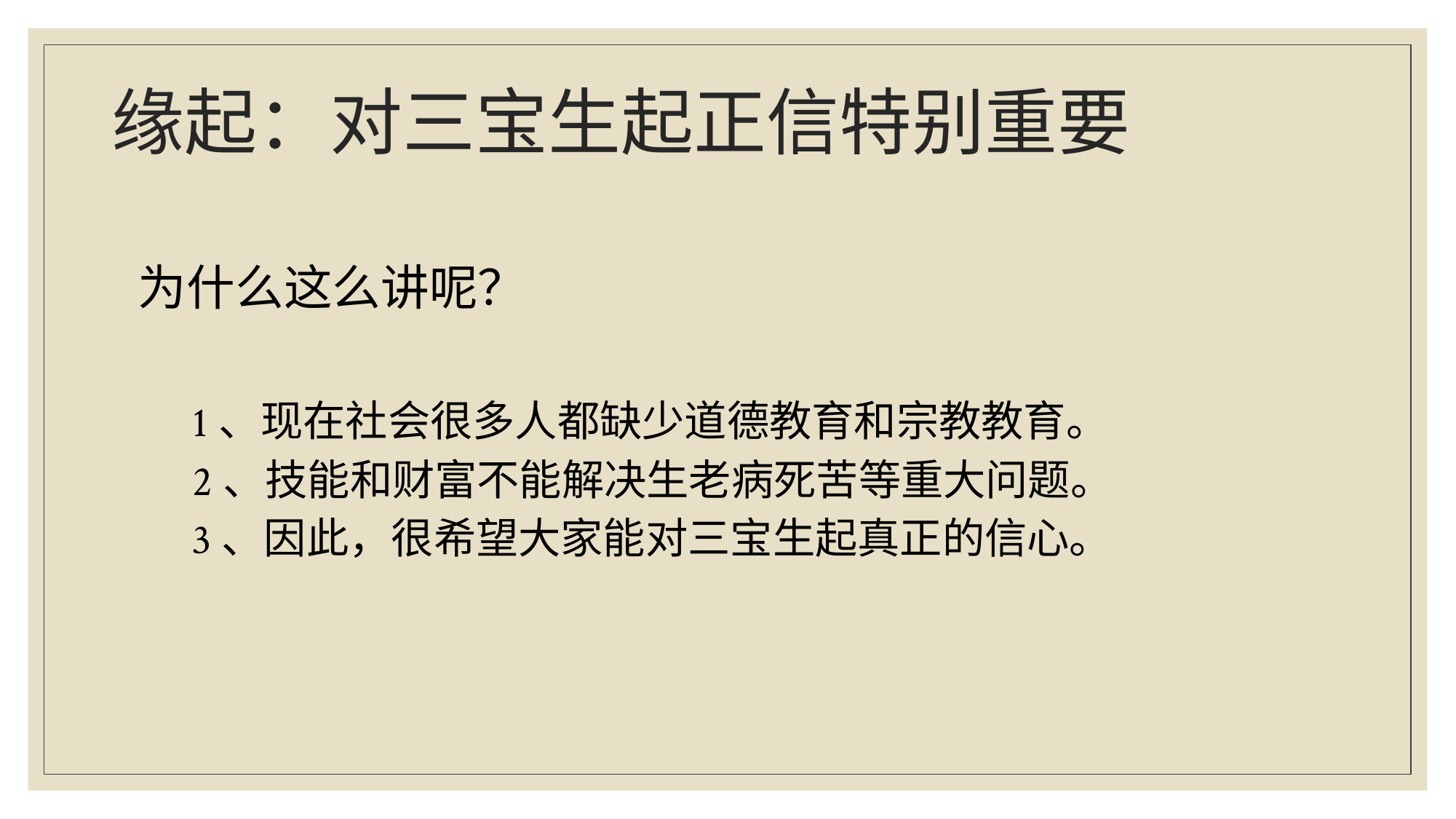

# 缘起：对三宝生起正信特别重要
为什么这么讲呢？

1、现在社会很多人都缺少道德教育和宗教教育。
2、技能和财富不能解决生老病死苦等重大问题。
3、因此，很希望大家能对三宝生起真正的信心。